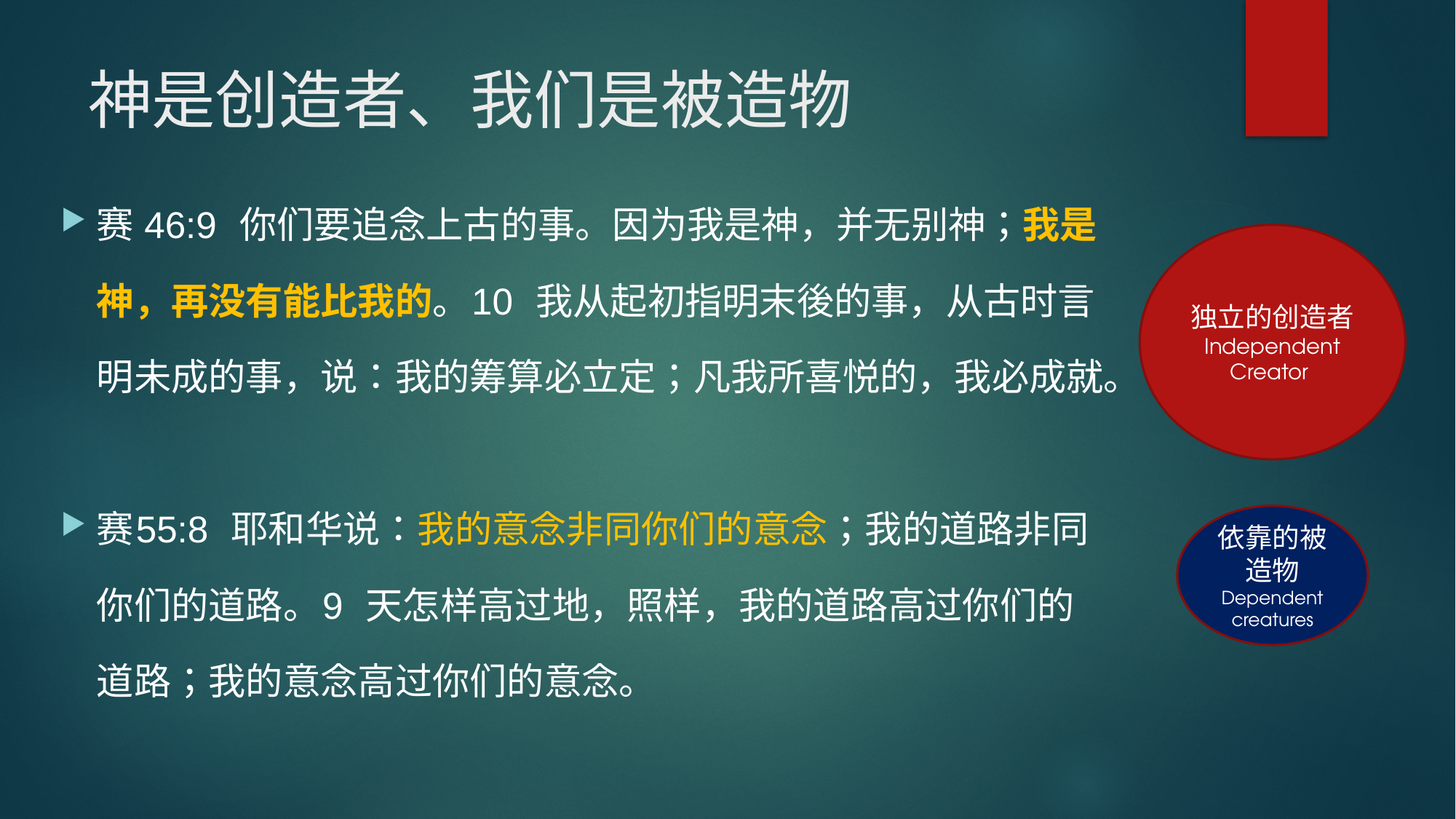

# 神是创造者、我们是被造物
赛 46:9  你们要追念上古的事。因为我是神，并无别神；我是神，再没有能比我的。10  我从起初指明末後的事，从古时言明未成的事，说：我的筹算必立定；凡我所喜悦的，我必成就。

赛55:8  耶和华说：我的意念非同你们的意念；我的道路非同你们的道路。9  天怎样高过地，照样，我的道路高过你们的道路；我的意念高过你们的意念。

独立的创造者 Independent Creator
依靠的被造物
Dependent creatures